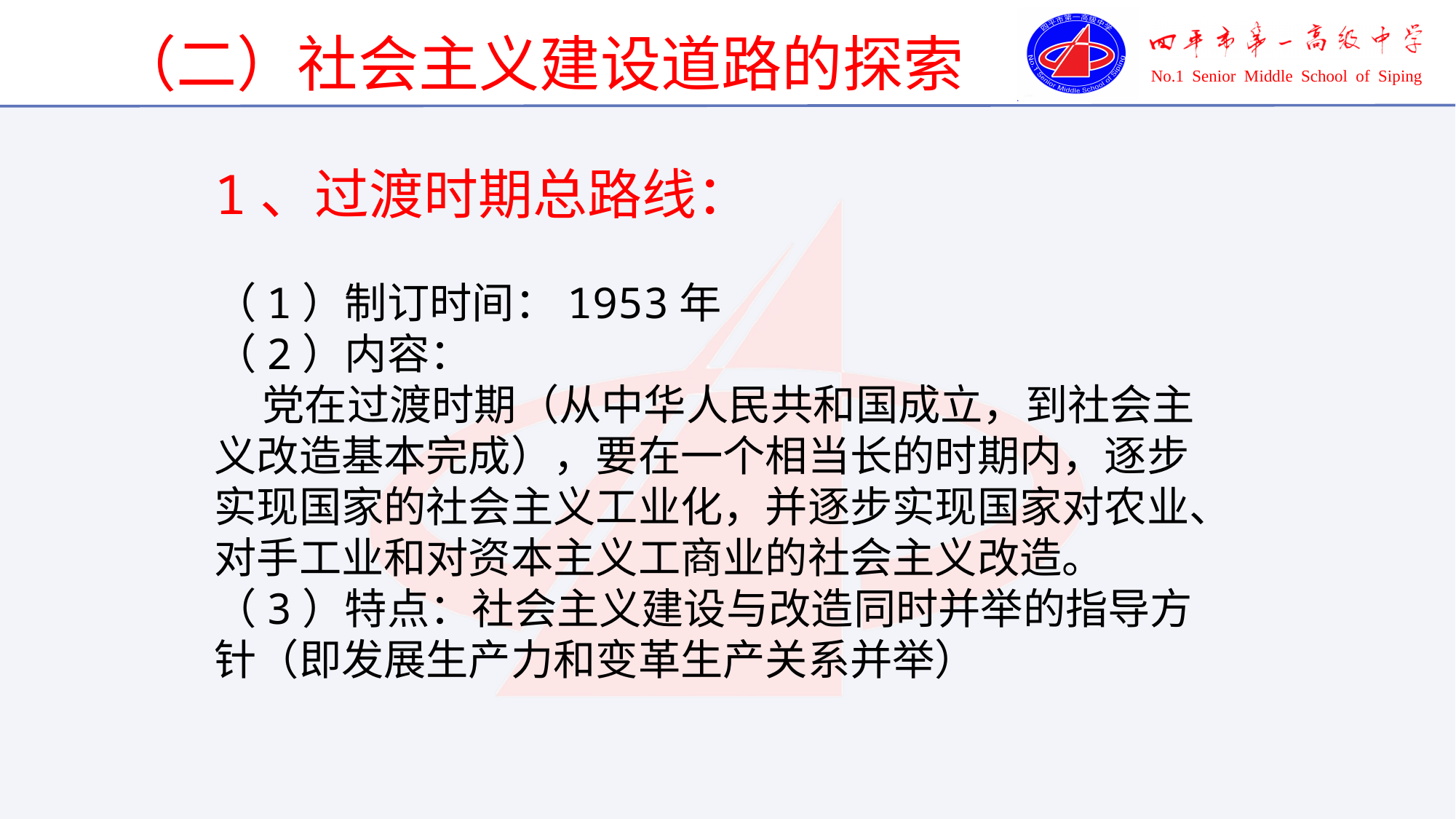

（二）社会主义建设道路的探索
1、过渡时期总路线：

（1）制订时间：1953年
（2）内容：
    党在过渡时期（从中华人民共和国成立，到社会主义改造基本完成），要在一个相当长的时期内，逐步实现国家的社会主义工业化，并逐步实现国家对农业、对手工业和对资本主义工商业的社会主义改造。
（3）特点：社会主义建设与改造同时并举的指导方针（即发展生产力和变革生产关系并举）